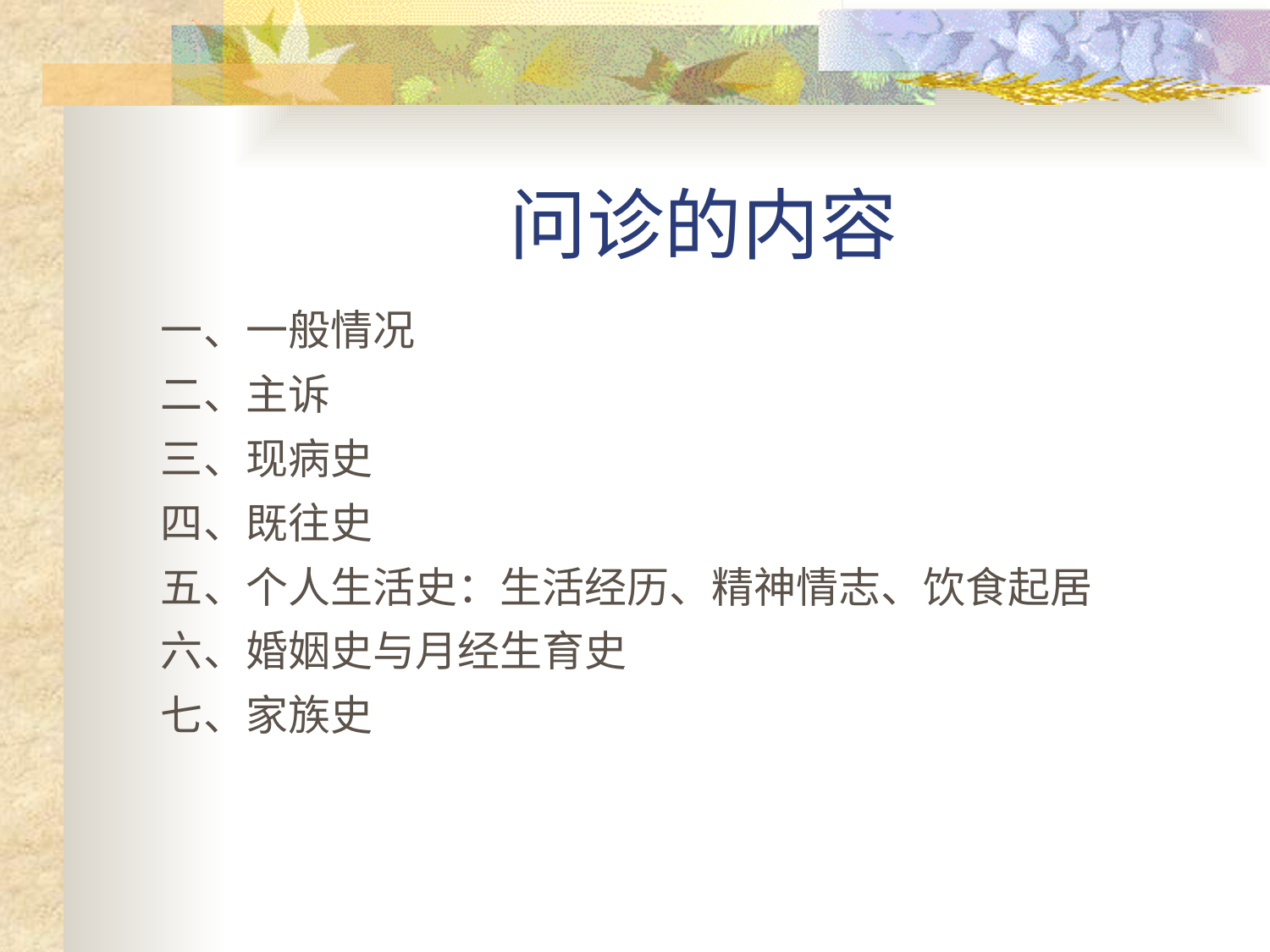

# 问诊的内容
一、一般情况
二、主诉
三、现病史
四、既往史
五、个人生活史：生活经历、精神情志、饮食起居
六、婚姻史与月经生育史
七、家族史